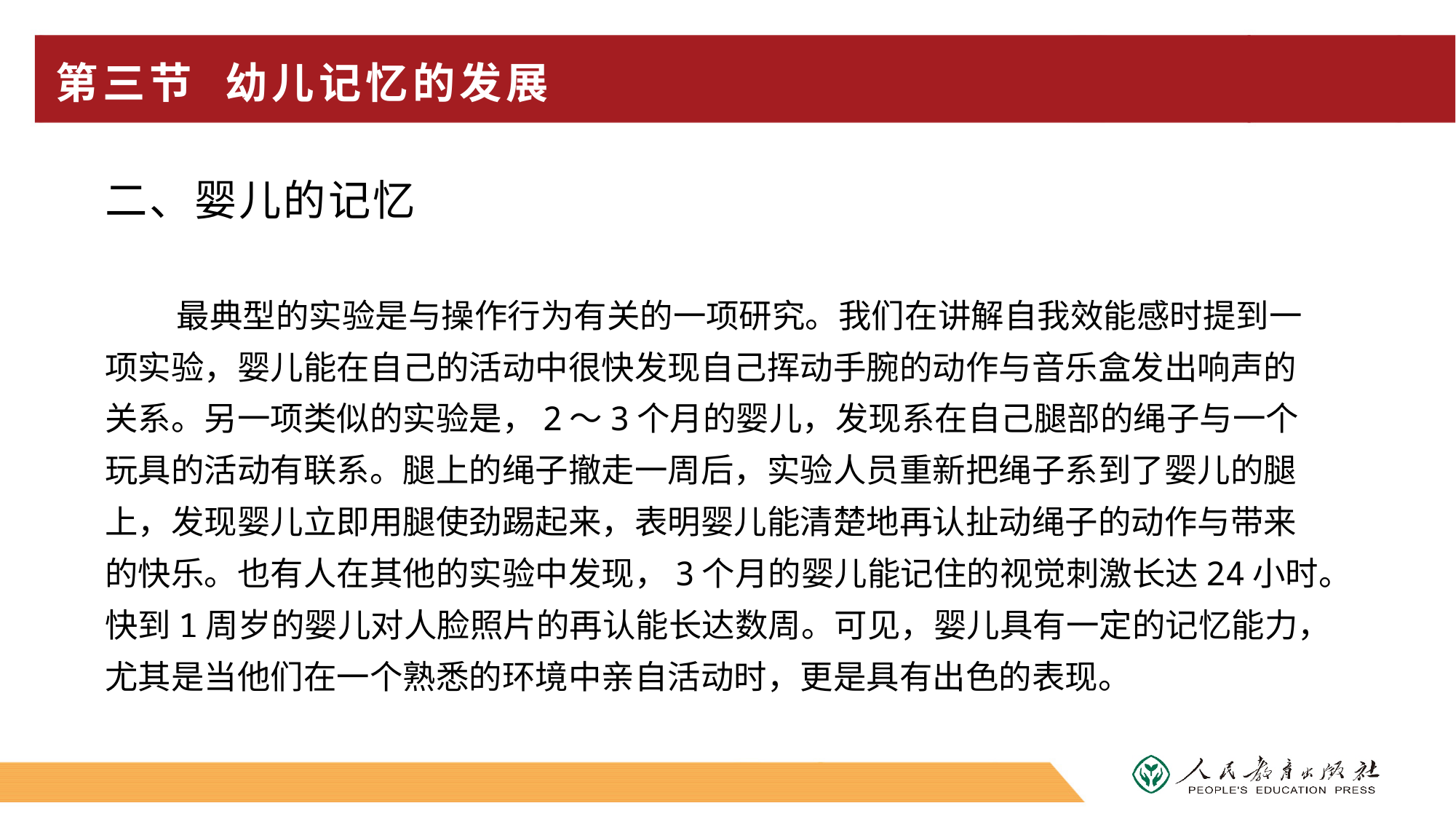

# 第三节  幼儿记忆的发展
二、婴儿的记忆
最典型的实验是与操作行为有关的一项研究。我们在讲解自我效能感时提到一项实验，婴儿能在自己的活动中很快发现自己挥动手腕的动作与音乐盒发出响声的关系。另一项类似的实验是，2～3个月的婴儿，发现系在自己腿部的绳子与一个玩具的活动有联系。腿上的绳子撤走一周后，实验人员重新把绳子系到了婴儿的腿上，发现婴儿立即用腿使劲踢起来，表明婴儿能清楚地再认扯动绳子的动作与带来的快乐。也有人在其他的实验中发现，3个月的婴儿能记住的视觉刺激长达24小时。快到1周岁的婴儿对人脸照片的再认能长达数周。可见，婴儿具有一定的记忆能力，尤其是当他们在一个熟悉的环境中亲自活动时，更是具有出色的表现。